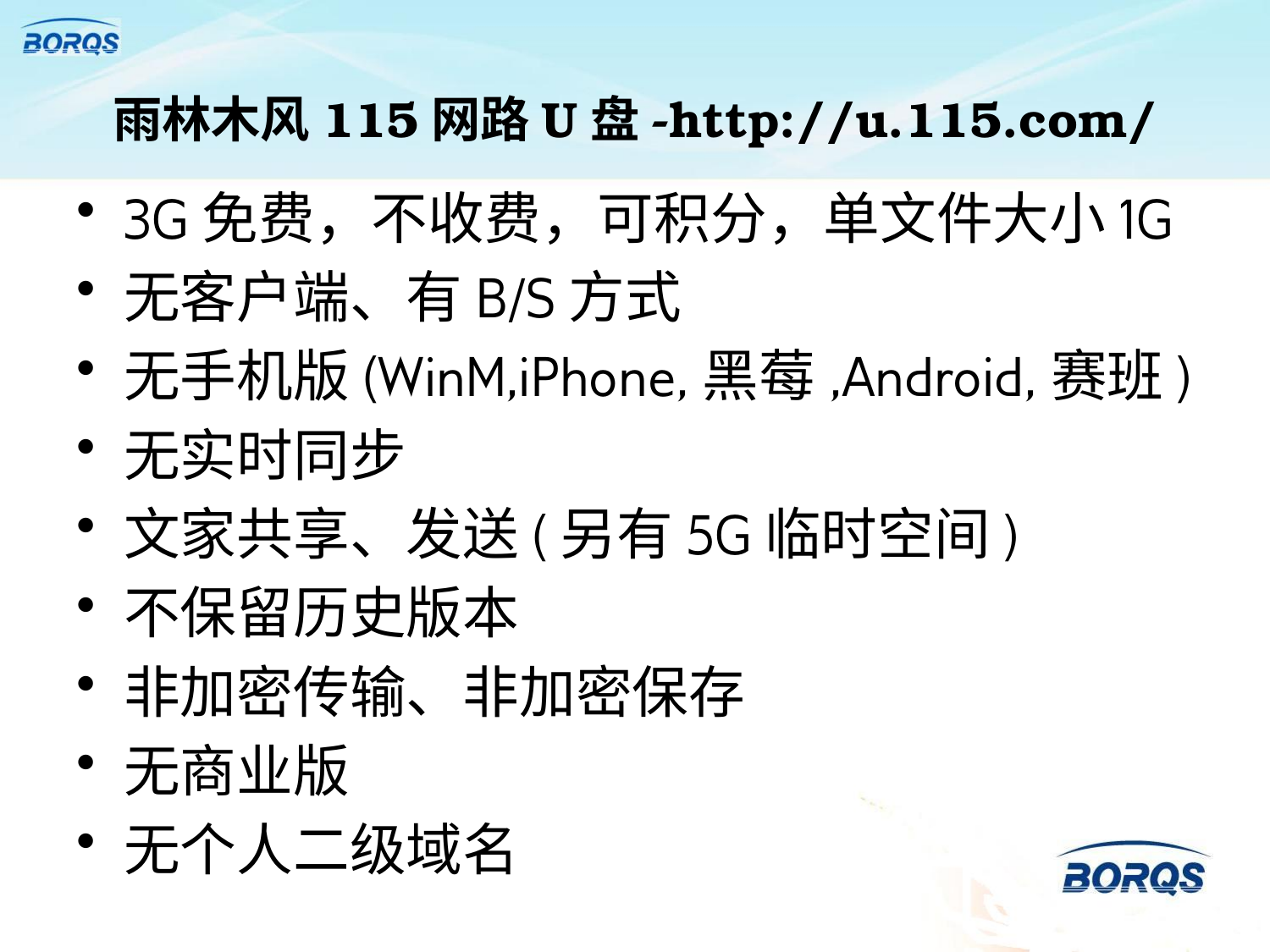

# 雨林木风115网路U盘-http://u.115.com/
3G免费，不收费，可积分，单文件大小1G
无客户端、有B/S方式
无手机版(WinM,iPhone,黑莓,Android,赛班)
无实时同步
文家共享、发送(另有5G临时空间)
不保留历史版本
非加密传输、非加密保存
无商业版
无个人二级域名